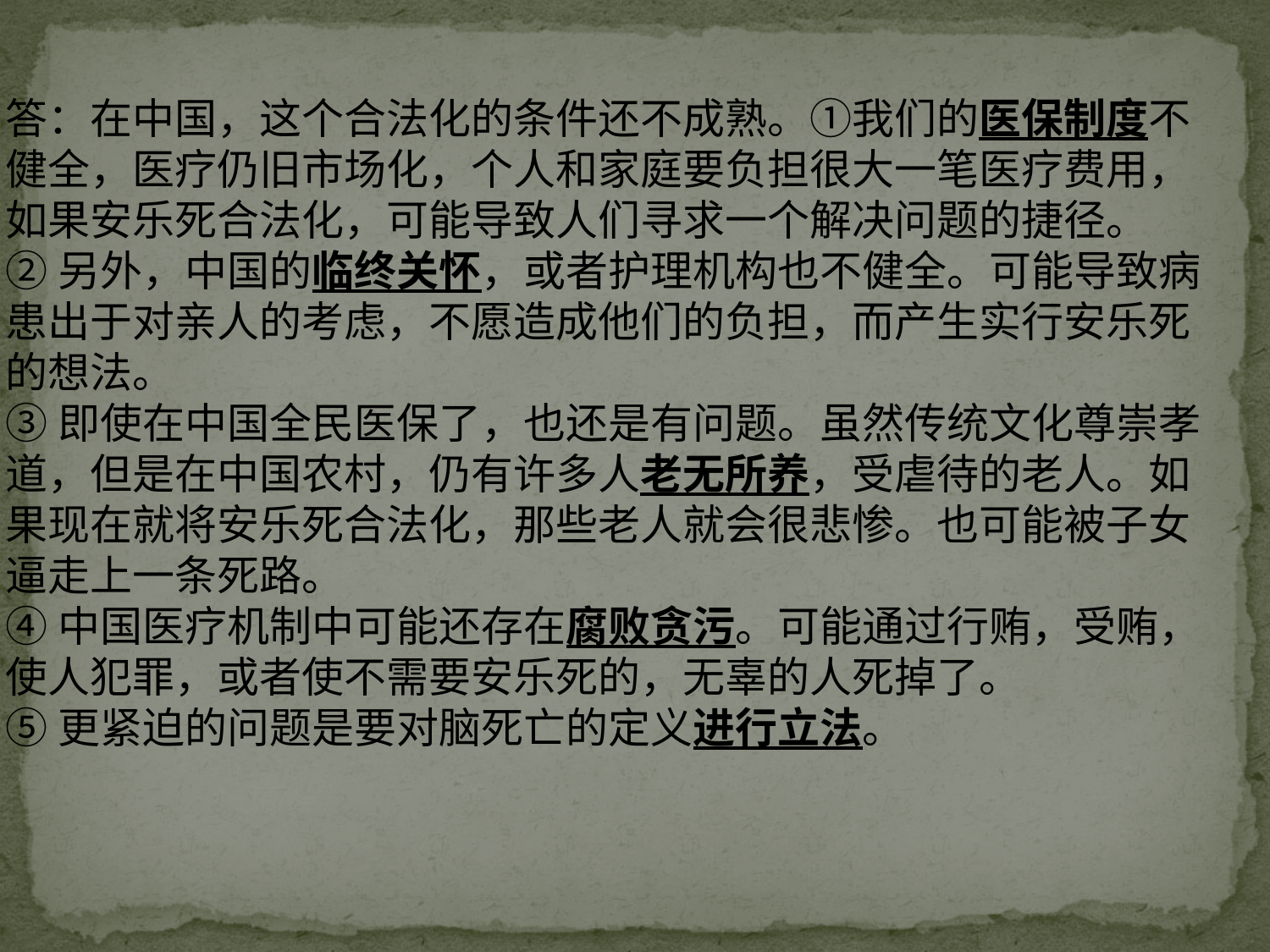

答：在中国，这个合法化的条件还不成熟。①我们的医保制度不
健全，医疗仍旧市场化，个人和家庭要负担很大一笔医疗费用，
如果安乐死合法化，可能导致人们寻求一个解决问题的捷径。
②另外，中国的临终关怀，或者护理机构也不健全。可能导致病
患出于对亲人的考虑，不愿造成他们的负担，而产生实行安乐死
的想法。
③即使在中国全民医保了，也还是有问题。虽然传统文化尊崇孝
道，但是在中国农村，仍有许多人老无所养，受虐待的老人。如
果现在就将安乐死合法化，那些老人就会很悲惨。也可能被子女
逼走上一条死路。
④中国医疗机制中可能还存在腐败贪污。可能通过行贿，受贿，
使人犯罪，或者使不需要安乐死的，无辜的人死掉了。
⑤更紧迫的问题是要对脑死亡的定义进行立法。